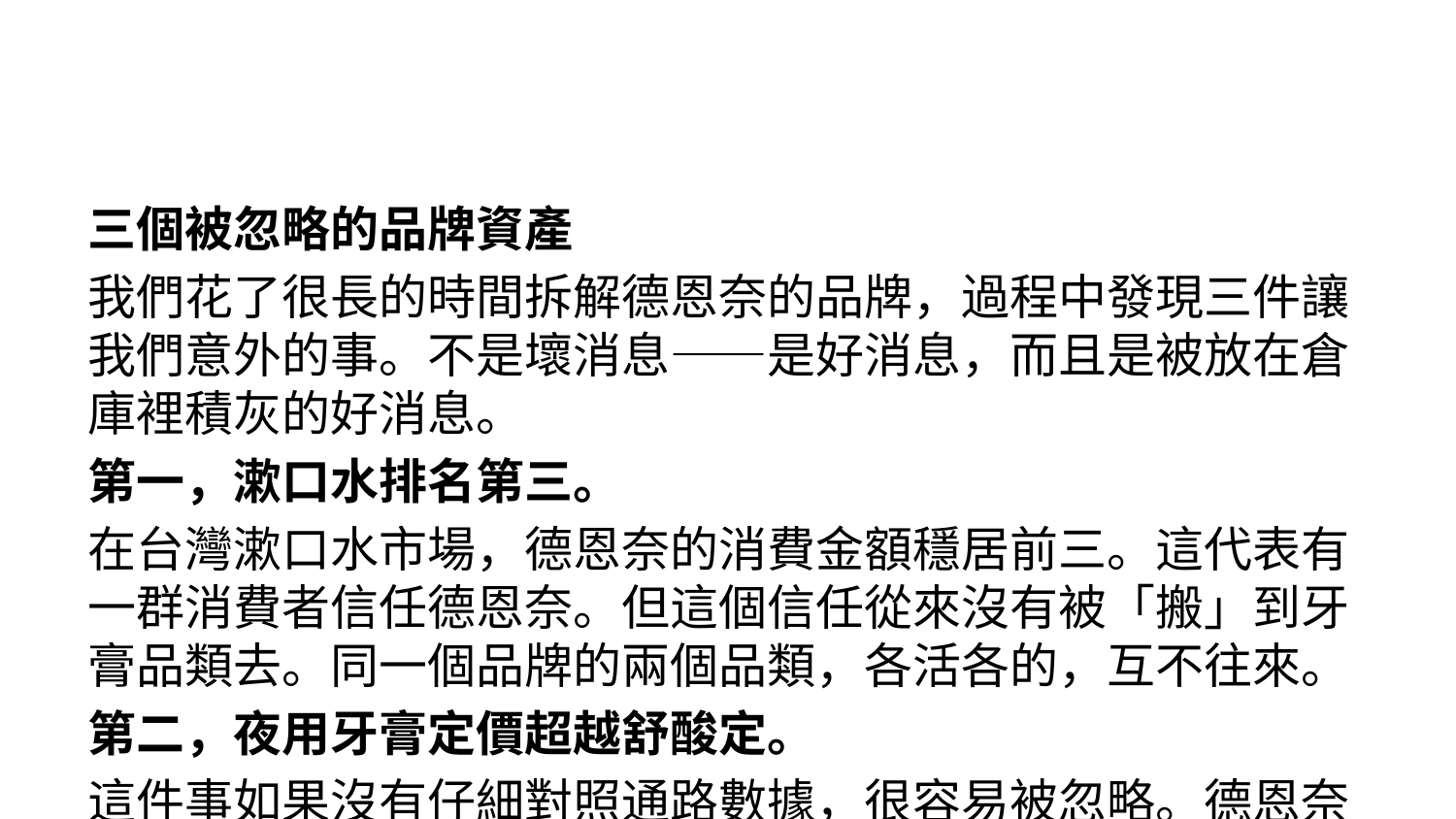

三個被忽略的品牌資產
我們花了很長的時間拆解德恩奈的品牌，過程中發現三件讓我們意外的事。不是壞消息——是好消息，而且是被放在倉庫裡積灰的好消息。
第一，漱口水排名第三。
在台灣漱口水市場，德恩奈的消費金額穩居前三。這代表有一群消費者信任德恩奈。但這個信任從來沒有被「搬」到牙膏品類去。同一個品牌的兩個品類，各活各的，互不往來。
第二，夜用牙膏定價超越舒酸定。
這件事如果沒有仔細對照通路數據，很容易被忽略。德恩奈夜用牙膏含 Optaflow 德國專利成分，在康是美的定價是 NT$319/126g，每克 $2.53。舒酸定專業修復 NT$209/100g，每克 $2.09。
德恩奈比品類霸主貴了 21%。消費者願意買單。
這證明一件事：德恩奈不是「只有低價」的品牌。它有能力、也有產品可以支撐溢價。只是這個事實從來沒有被告訴消費者——因為品牌把所有行銷預算投在中階產品，讓最有溢價力的高階產品坐冷板凳。
第三，14 個以上通路覆蓋。
量販（全聯、家樂福、愛買）、藥妝（康是美、寶雅、屈臣氏）、藥局（大樹、唯新、杏一、全成，約 20 個 SKU）、電商（PChome、momo、蝦皮、東森、樂天、foodpanda）。德恩奈的通路基礎設施是完整的。消費者走進任何一間她常去的店，幾乎都能找到德恩奈。
此外，電商通路已經有跨品類組合包（牙膏+牙刷+漱口水），「全口腔護理品牌」的概念在通路基礎設施上已經有了雛形。
通路不是問題。問題是——她為什麼要去找。